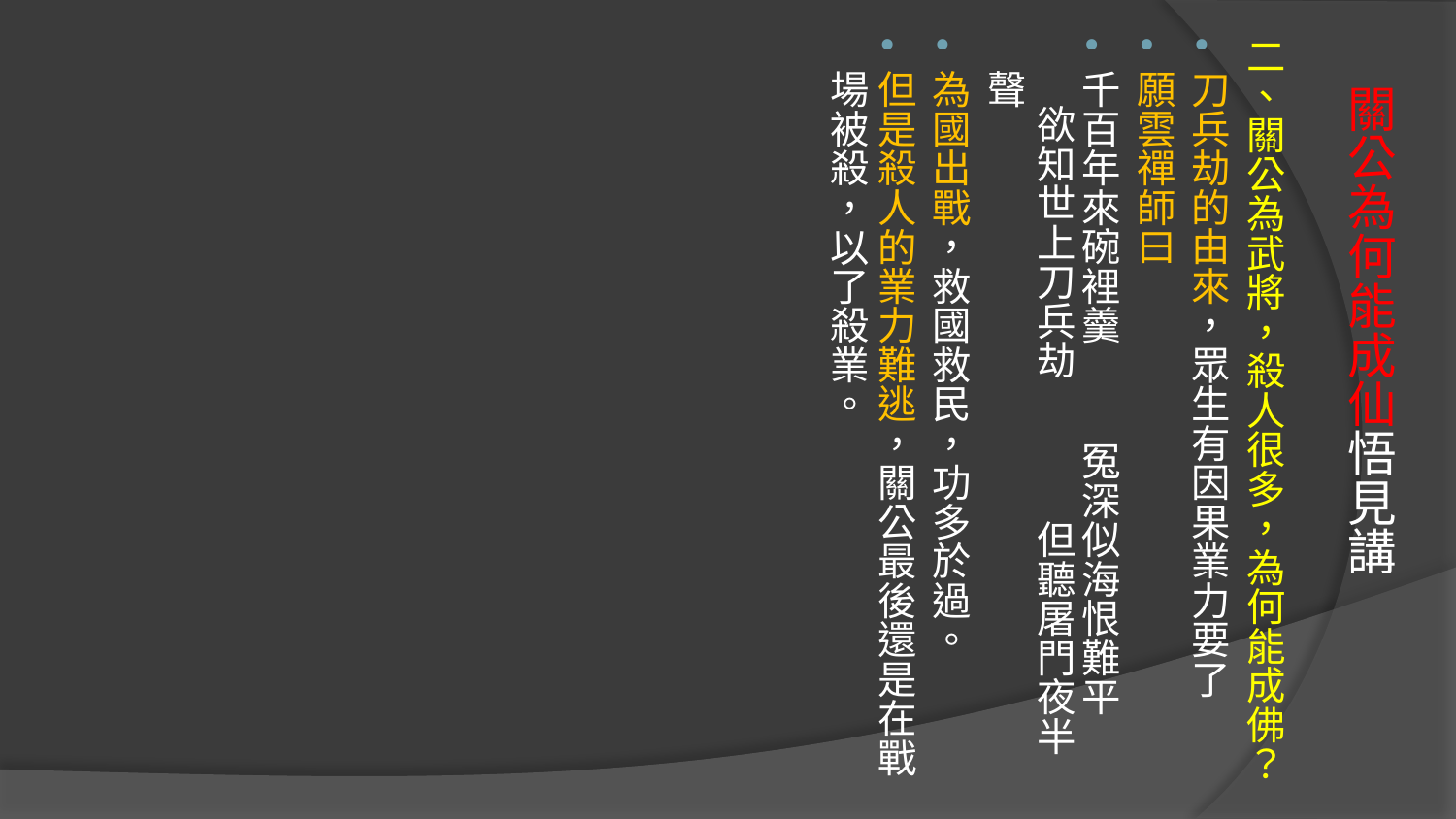

二、關公為武將，殺人很多，為何能成佛？
刀兵劫的由來，眾生有因果業力要了
願雲禪師曰
千百年來碗裡羹           冤深似海恨難平            欲知世上刀兵劫                但聽屠門夜半聲
為國出戰，救國救民，功多於過。
但是殺人的業力難逃，關公最後還是在戰場被殺，以了殺業。

# 關公為何能成仙悟見講